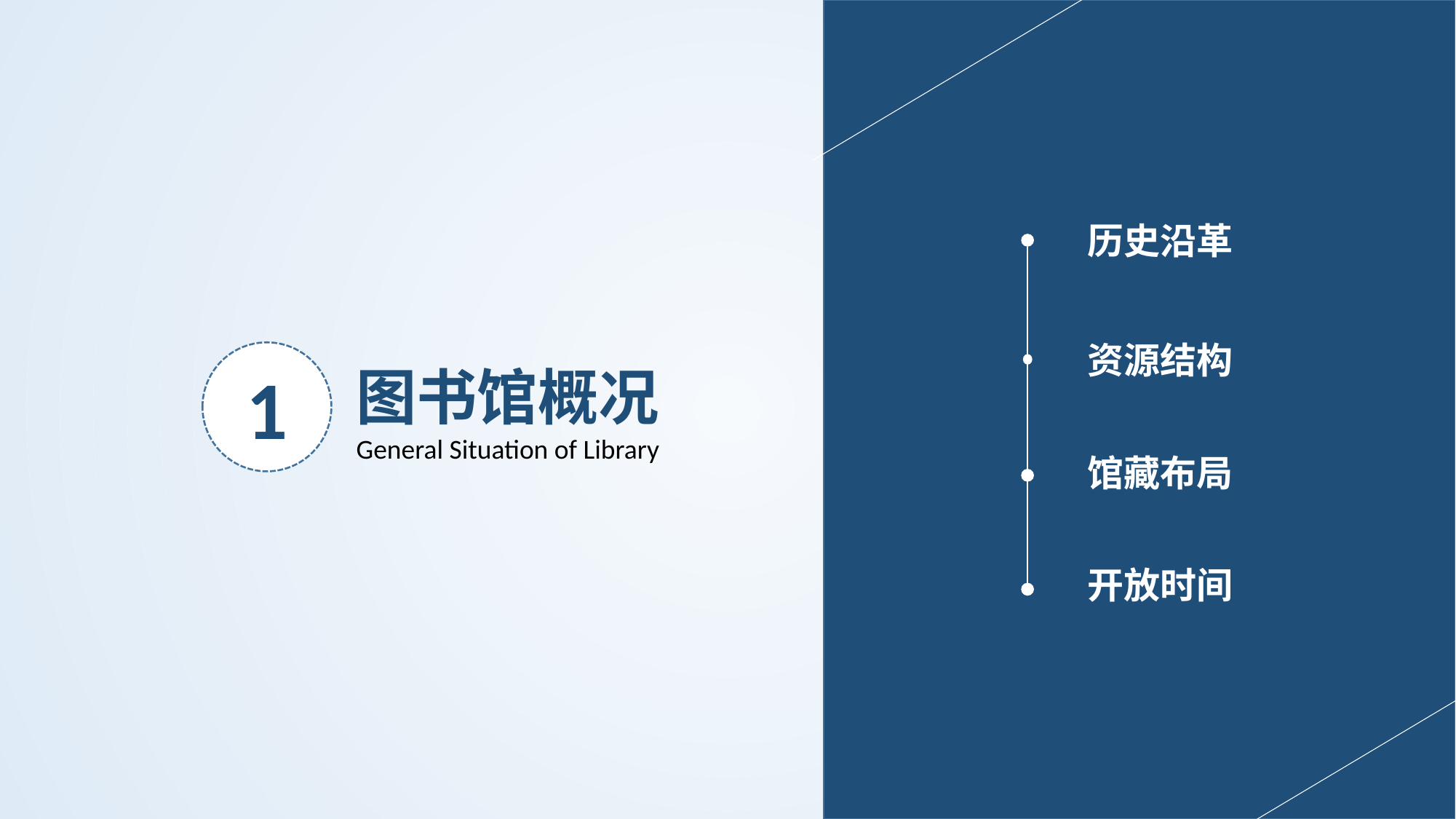

历史沿革

资源结构
1
图书馆概况
General Situation of Library

馆藏布局

开放时间